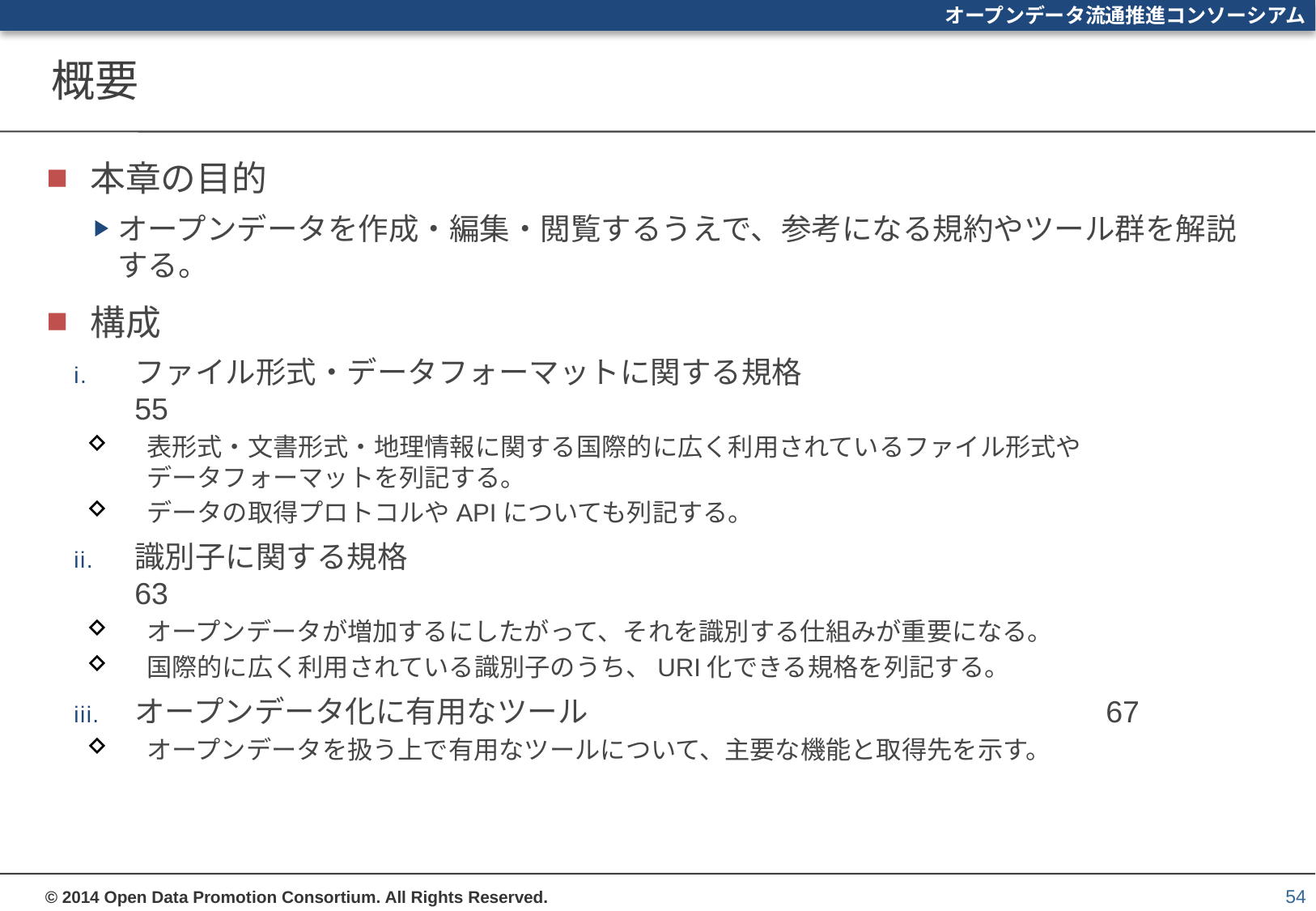

# 概要
本章の目的
オープンデータを作成・編集・閲覧するうえで、参考になる規約やツール群を解説する。
構成
ファイル形式・データフォーマットに関する規格				55
表形式・文書形式・地理情報に関する国際的に広く利用されているファイル形式や
データフォーマットを列記する。
データの取得プロトコルやAPIについても列記する。
識別子に関する規格							63
オープンデータが増加するにしたがって、それを識別する仕組みが重要になる。
国際的に広く利用されている識別子のうち、URI化できる規格を列記する。
オープンデータ化に有用なツール					67
オープンデータを扱う上で有用なツールについて、主要な機能と取得先を示す。
54